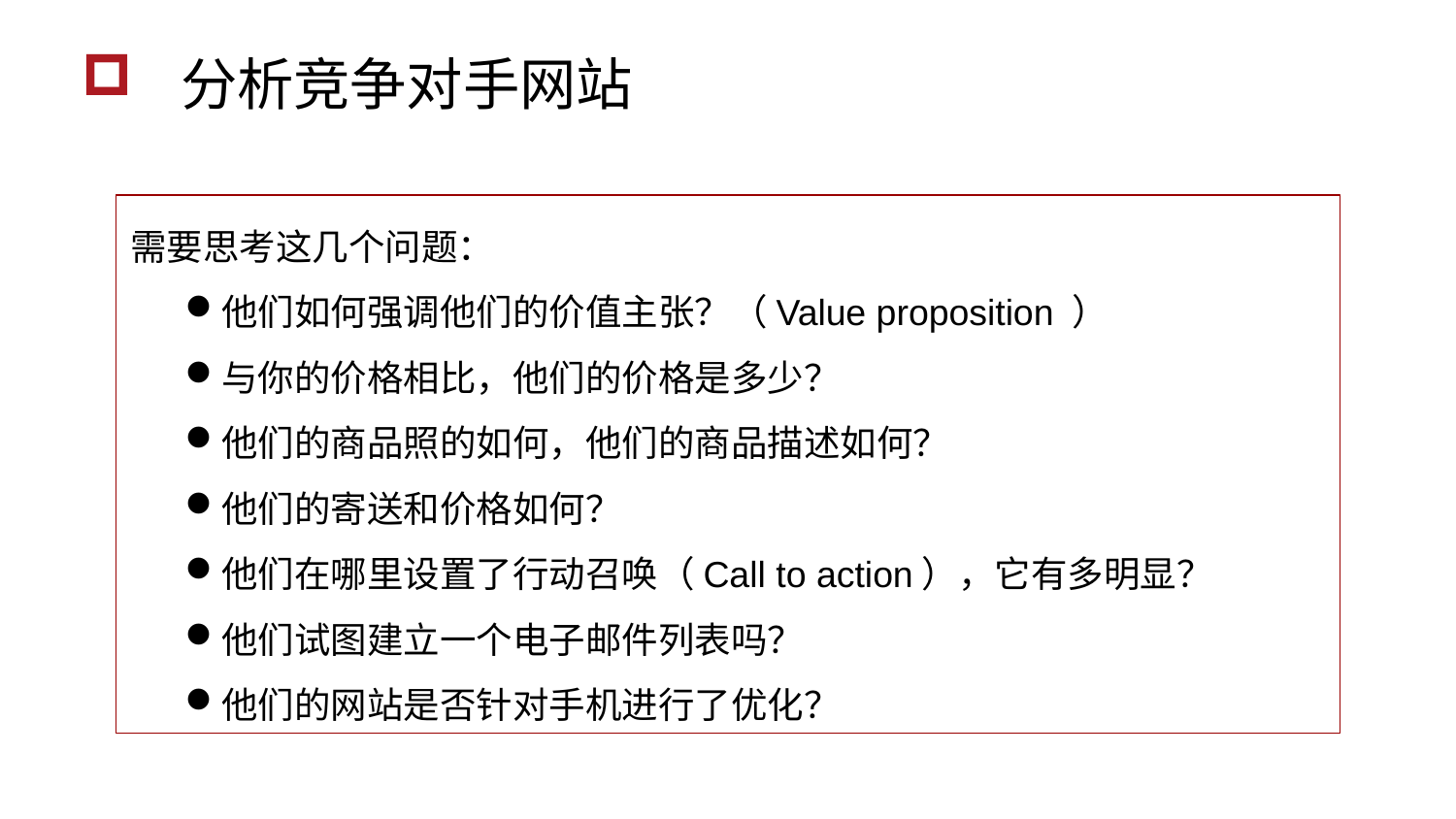

分析竞争对手网站
需要思考这几个问题：
他们如何强调他们的价值主张？（Value proposition ）
与你的价格相比，他们的价格是多少？
他们的商品照的如何，他们的商品描述如何？
他们的寄送和价格如何？
他们在哪里设置了行动召唤（Call to action），它有多明显？
他们试图建立一个电子邮件列表吗？
他们的网站是否针对手机进行了优化？